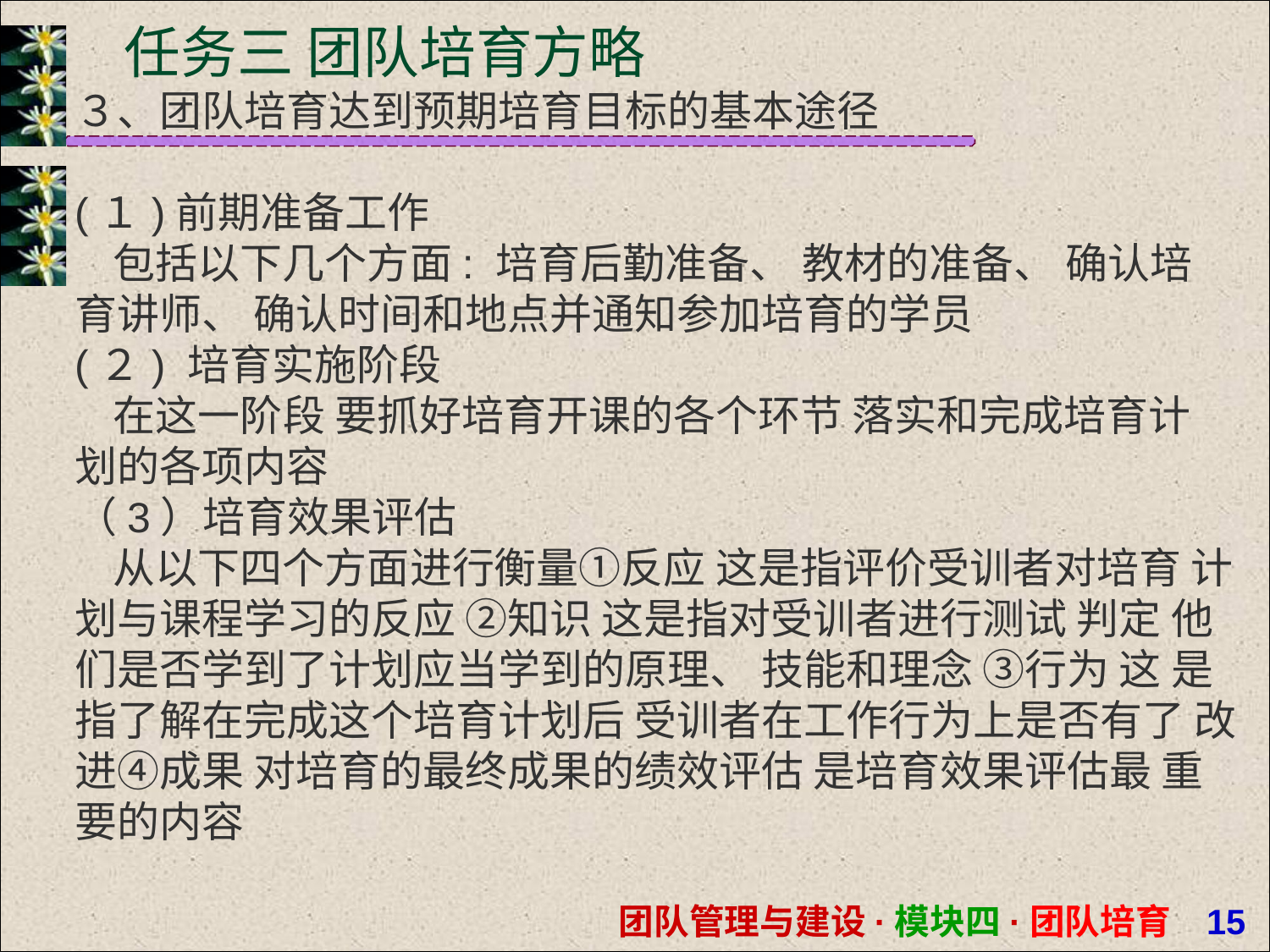

# 任务三 团队培育方略
３、团队培育达到预期培育目标的基本途径

(１)前期准备工作
   包括以下几个方面: 培育后勤准备、 教材的准备、 确认培 育讲师、 确认时间和地点并通知参加培育的学员
(２) 培育实施阶段
   在这一阶段 要抓好培育开课的各个环节 落实和完成培育计 划的各项内容
（3）培育效果评估
   从以下四个方面进行衡量①反应 这是指评价受训者对培育 计划与课程学习的反应 ②知识 这是指对受训者进行测试 判定 他们是否学到了计划应当学到的原理、 技能和理念 ③行为 这 是指了解在完成这个培育计划后 受训者在工作行为上是否有了 改进④成果 对培育的最终成果的绩效评估 是培育效果评估最 重要的内容
团队管理与建设·模块四·团队培育 15